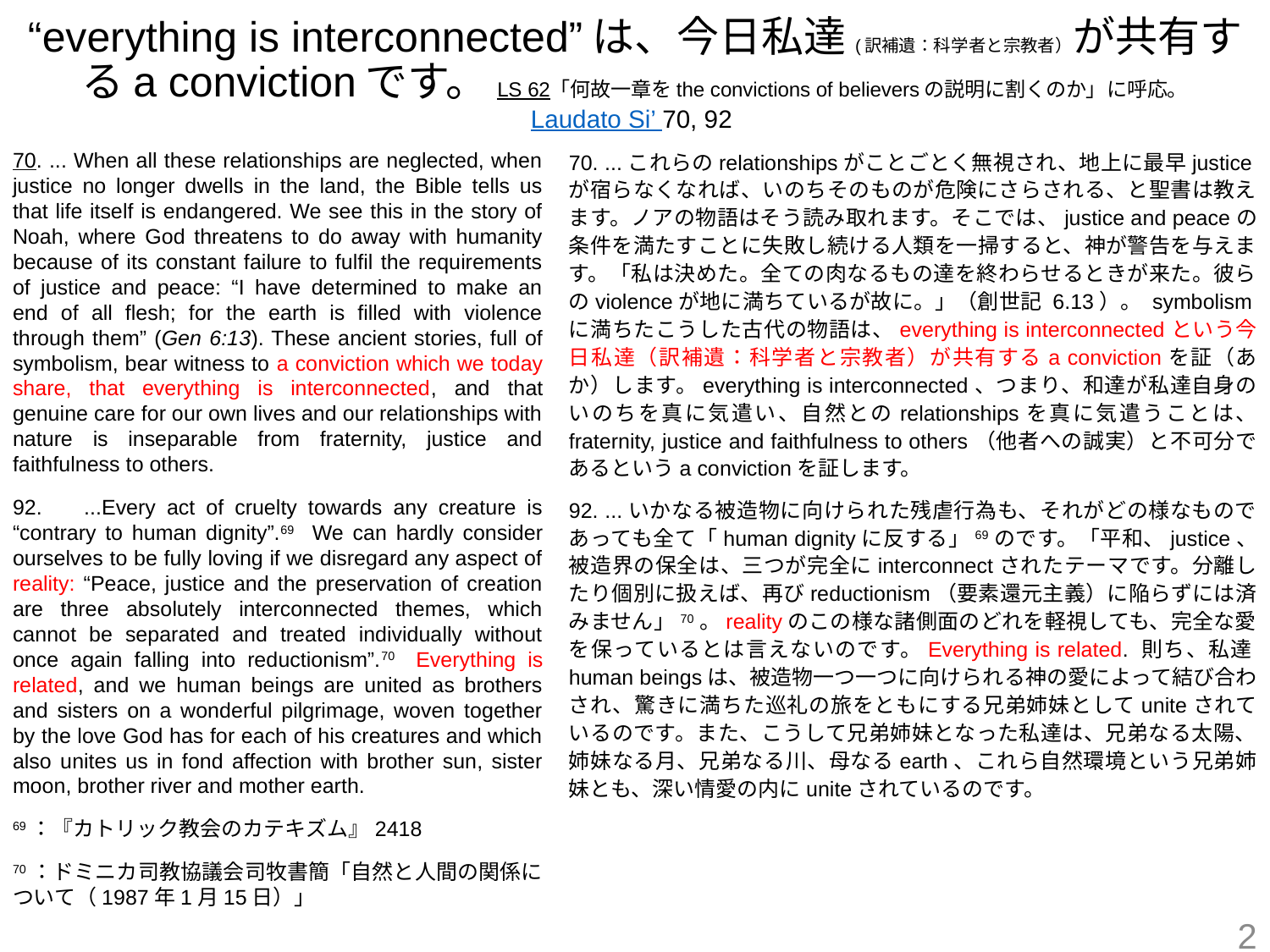

# “everything is interconnected”は、今日私達(訳補遺：科学者と宗教者）が共有するa convictionです。LS 62「何故一章をthe convictions of believersの説明に割くのか」に呼応。 Laudato Si’ 70, 92
70. ...これらのrelationshipsがことごとく無視され、地上に最早justiceが宿らなくなれば、いのちそのものが危険にさらされる、と聖書は教えます。ノアの物語はそう読み取れます。そこでは、justice and peaceの条件を満たすことに失敗し続ける人類を一掃すると、神が警告を与えます。「私は決めた。全ての肉なるもの達を終わらせるときが来た。彼らのviolenceが地に満ちているが故に。」（創世記 6.13）。 symbolismに満ちたこうした古代の物語は、everything is interconnectedという今日私達（訳補遺：科学者と宗教者）が共有するa convictionを証（あか）します。everything is interconnected、つまり、和達が私達自身のいのちを真に気遣い、自然とのrelationshipsを真に気遣うことは、 fraternity, justice and faithfulness to others（他者への誠実）と不可分であるというa convictionを証します。

92. ...いかなる被造物に向けられた残虐行為も、それがどの様なものであっても全て「human dignityに反する」69のです。「平和、justice、被造界の保全は、三つが完全にinterconnectされたテーマです。分離したり個別に扱えば、再びreductionism（要素還元主義）に陥らずには済みません」70。realityのこの様な諸側面のどれを軽視しても、完全な愛を保っているとは言えないのです。Everything is related. 則ち、私達human beingsは、被造物一つ一つに向けられる神の愛によって結び合わされ、驚きに満ちた巡礼の旅をともにする兄弟姉妹としてuniteされているのです。また、こうして兄弟姉妹となった私達は、兄弟なる太陽、姉妹なる月、兄弟なる川、母なるearth、これら自然環境という兄弟姉妹とも、深い情愛の内にuniteされているのです。
70. ... When all these relationships are neglected, when justice no longer dwells in the land, the Bible tells us that life itself is endangered. We see this in the story of Noah, where God threatens to do away with humanity because of its constant failure to fulfil the requirements of justice and peace: “I have determined to make an end of all flesh; for the earth is filled with violence through them” (Gen 6:13). These ancient stories, full of symbolism, bear witness to a conviction which we today share, that everything is interconnected, and that genuine care for our own lives and our relationships with nature is inseparable from fraternity, justice and faithfulness to others.
92.　...Every act of cruelty towards any creature is “contrary to human dignity”.69  We can hardly consider ourselves to be fully loving if we disregard any aspect of reality: “Peace, justice and the preservation of creation are three absolutely interconnected themes, which cannot be separated and treated individually without once again falling into reductionism”.70  Everything is related, and we human beings are united as brothers and sisters on a wonderful pilgrimage, woven together by the love God has for each of his creatures and which also unites us in fond affection with brother sun, sister moon, brother river and mother earth.
69：『カトリック教会のカテキズム』2418
70：ドミニカ司教協議会司牧書簡「自然と人間の関係について（1987年1月15日）」
2